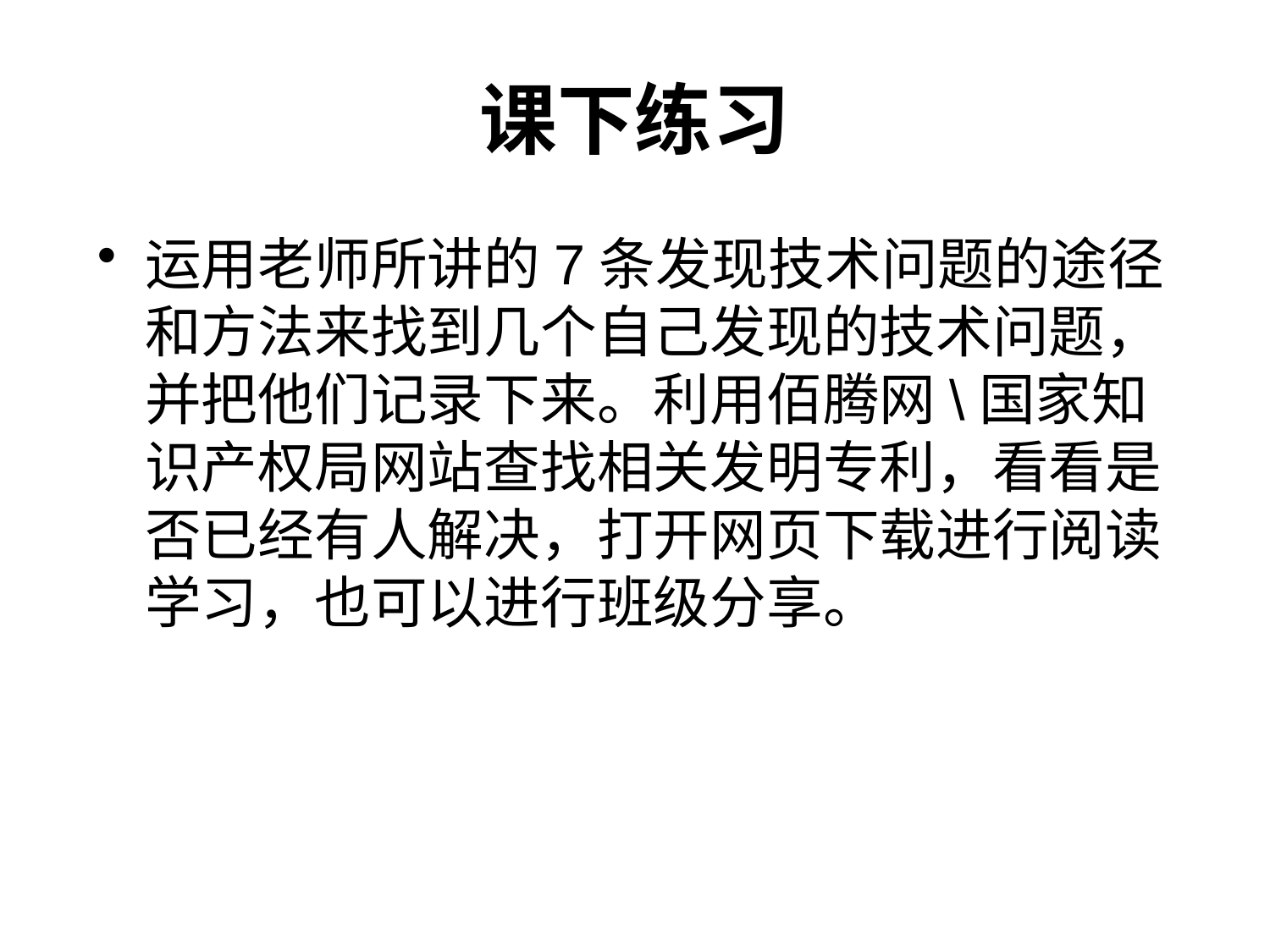

# 课下练习
运用老师所讲的7条发现技术问题的途径和方法来找到几个自己发现的技术问题，并把他们记录下来。利用佰腾网\国家知识产权局网站查找相关发明专利，看看是否已经有人解决，打开网页下载进行阅读学习，也可以进行班级分享。